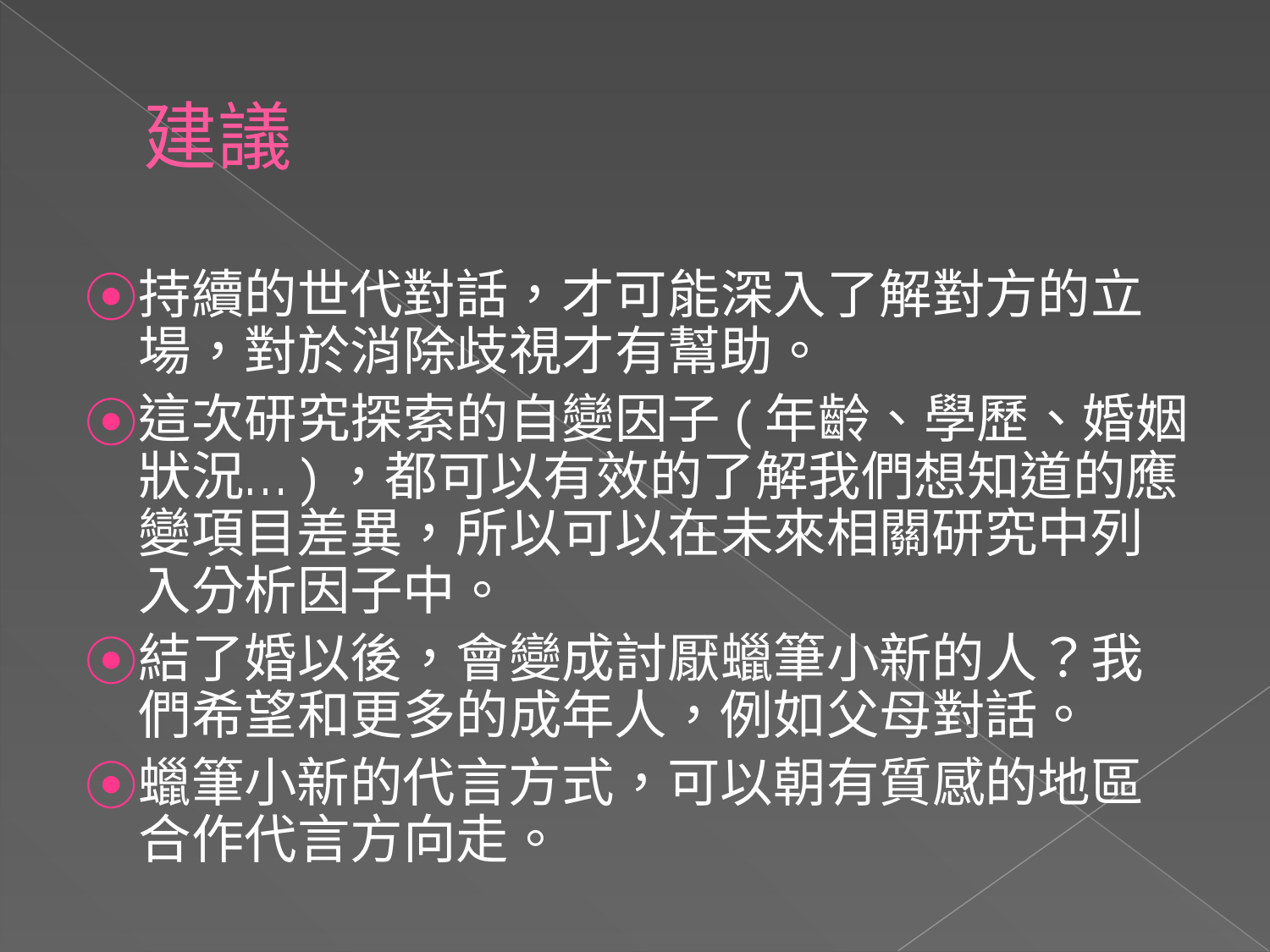

# 建議
持續的世代對話，才可能深入了解對方的立場，對於消除歧視才有幫助。
這次研究探索的自變因子(年齡、學歷、婚姻狀況…)，都可以有效的了解我們想知道的應變項目差異，所以可以在未來相關研究中列入分析因子中。
結了婚以後，會變成討厭蠟筆小新的人？我們希望和更多的成年人，例如父母對話。
蠟筆小新的代言方式，可以朝有質感的地區合作代言方向走。